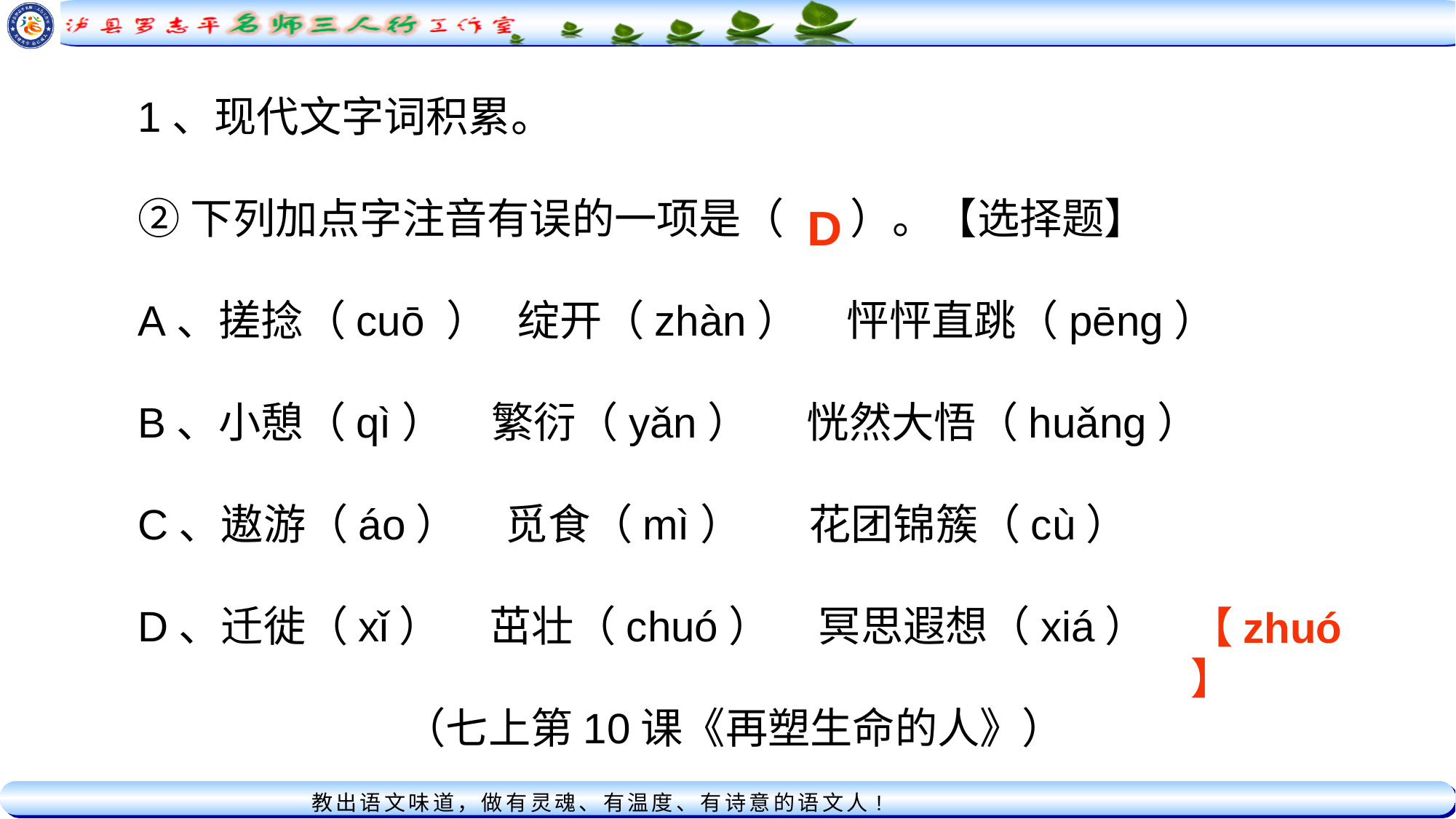

1、现代文字词积累。

②下列加点字注音有误的一项是（       ）。【选择题】

A、搓捻（cuō ）   绽开（zhàn）     怦怦直跳（pēng）

B、小憩（qì）     繁衍（yǎn）      恍然大悟（huǎng）

C、遨游（áo）     觅食（mì）       花团锦簇（cù）

D、迁徙（xǐ）     茁壮（chuó）     冥思遐想（xiá）

                           （七上第10课《再塑生命的人》）
D
【zhuó】